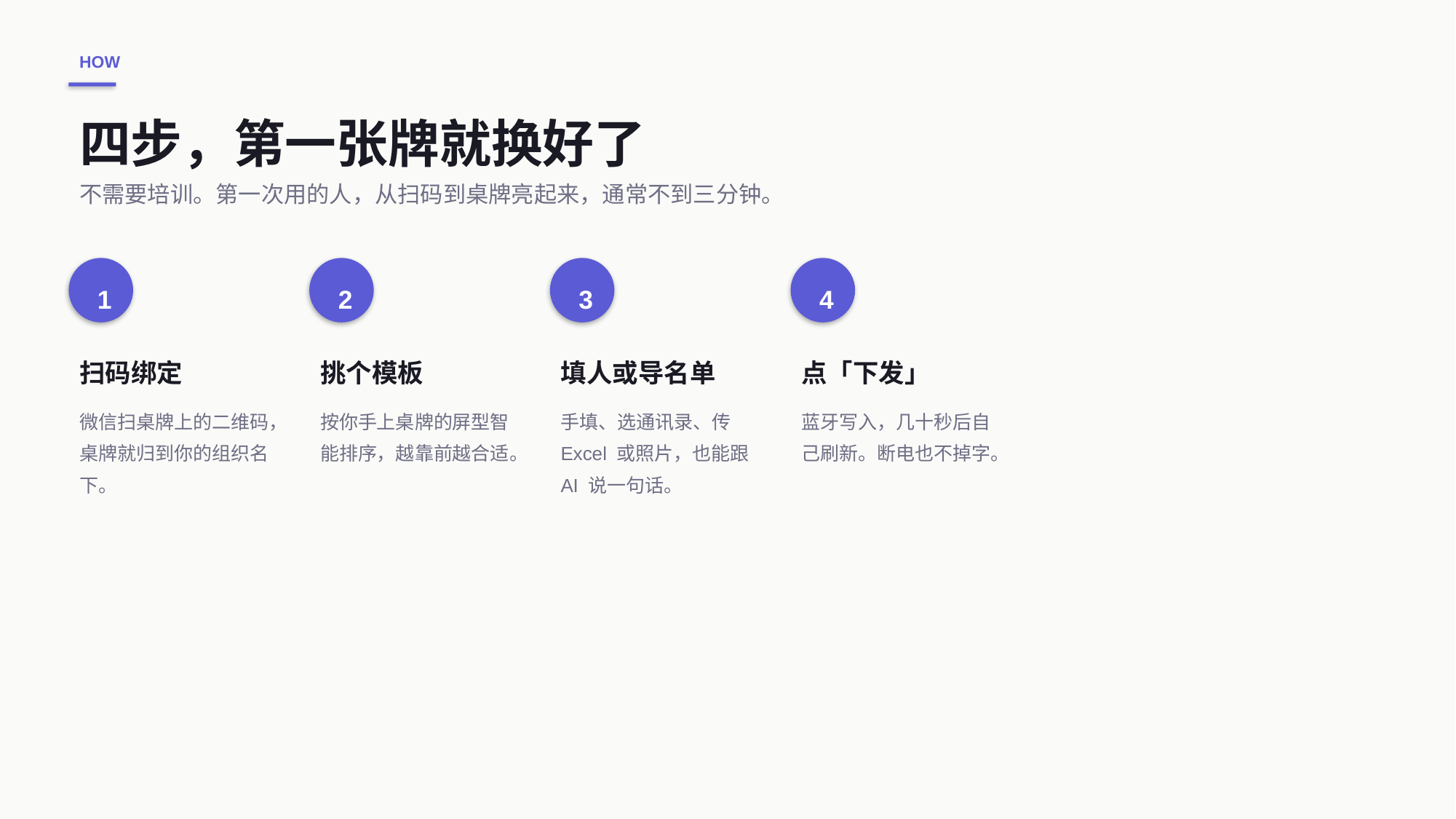

HOW

四步，第一张牌就换好了
不需要培训。第一次用的人，从扫码到桌牌亮起来，通常不到三分钟。

1
2
3
4
扫码绑定
挑个模板
填人或导名单
点「下发」
微信扫桌牌上的二维码，桌牌就归到你的组织名下。
按你手上桌牌的屏型智能排序，越靠前越合适。
手填、选通讯录、传 Excel 或照片，也能跟 AI 说一句话。
蓝牙写入，几十秒后自己刷新。断电也不掉字。